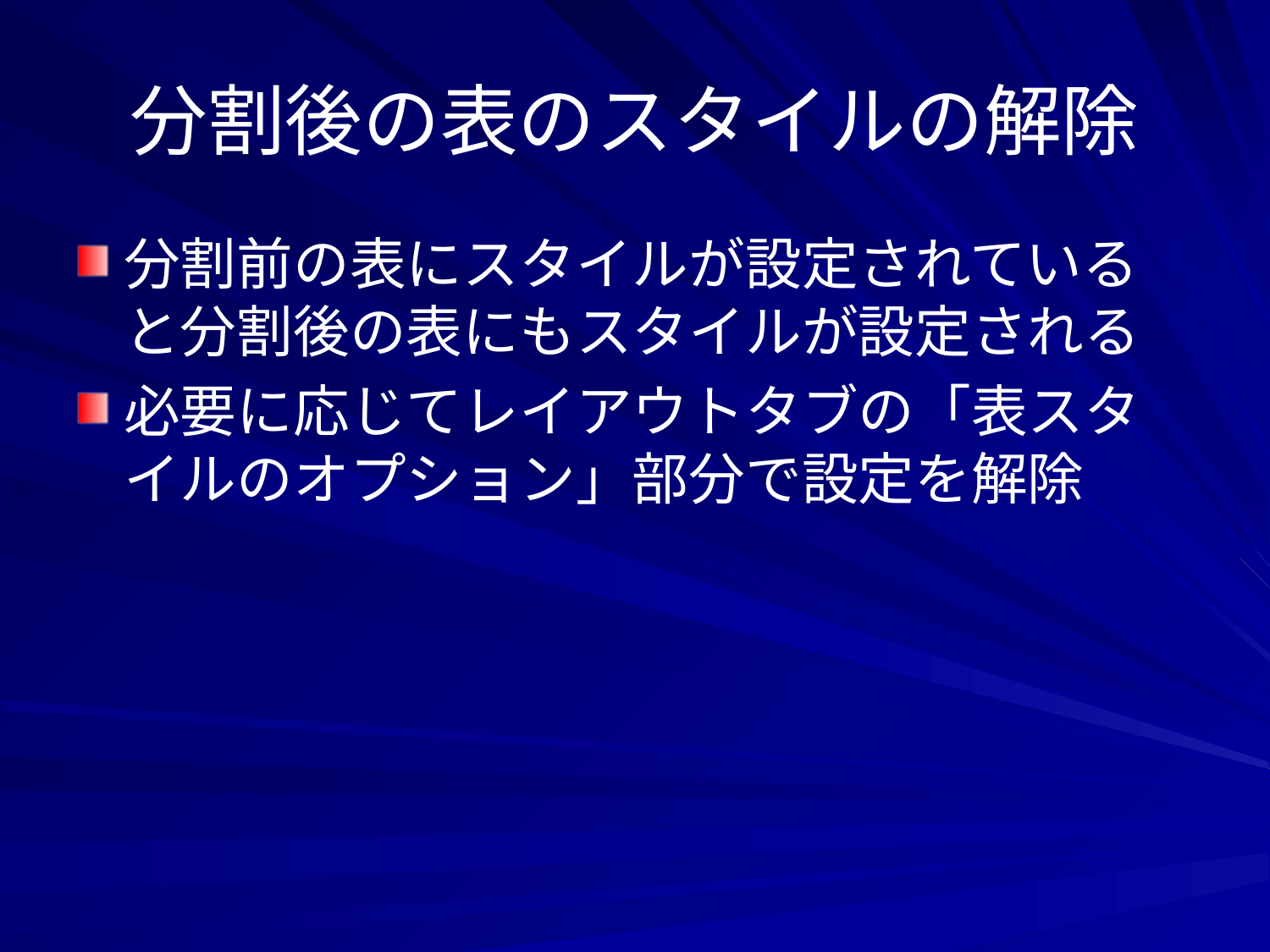

# 分割後の表のスタイルの解除
分割前の表にスタイルが設定されていると分割後の表にもスタイルが設定される
必要に応じてレイアウトタブの「表スタイルのオプション」部分で設定を解除